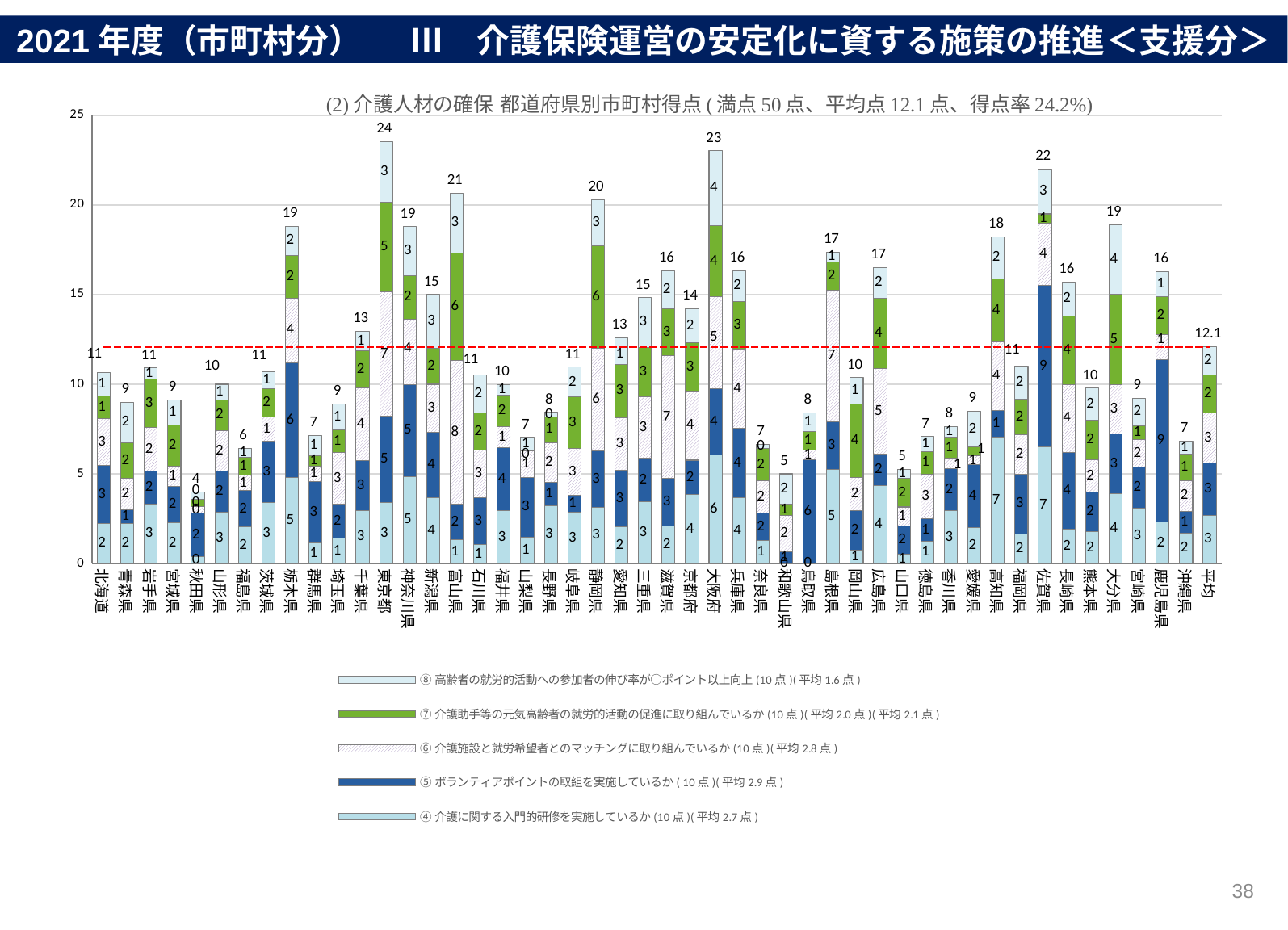

2021年度（市町村分） 　 Ⅲ　介護保険運営の安定化に資する施策の推進＜支援分＞

### Chart

| Category | ④介護に関する入門的研修を実施しているか(10点)(平均2.7点) | ⑤ボランティアポイントの取組を実施しているか( 10点)(平均2.9点) | ⑥介護施設と就労希望者とのマッチングに取り組んでいるか(10点)(平均2.8点) | ⑦介護助手等の元気高齢者の就労的活動の促進に取り組んでいるか(10点)(平均2.0点)(平均2.1点) | ⑧高齢者の就労的活動への参加者の伸び率が○ポイント以上向上(10点)(平均1.6点) | 合計 | 平均 |
|---|---|---|---|---|---|---|---|
| 北海道 | 2.2346368715083798 | 3.2402234636871508 | 2.625698324022346 | 1.229050279329609 | 1.3407821229050279 | 10.670391061452515 | 12.1 |
| 青森県 | 2.25 | 0.75 | 1.75 | 2.0 | 2.25 | 9.0 | 12.1 |
| 岩手県 | 3.3333333333333335 | 1.8181818181818181 | 2.4242424242424243 | 2.727272727272727 | 0.6060606060606061 | 10.909090909090908 | 12.1 |
| 宮城県 | 2.2857142857142856 | 2.0 | 1.1428571428571428 | 2.2857142857142856 | 1.4285714285714286 | 9.142857142857142 | 12.1 |
| 秋田県 | 0.4 | 2.4 | 0.4 | 0.4 | 0.4 | 4.0 | 12.1 |
| 山形県 | 2.857142857142857 | 2.2857142857142856 | 2.2857142857142856 | 1.7142857142857142 | 0.8571428571428571 | 10.0 | 12.1 |
| 福島県 | 2.0338983050847457 | 2.0338983050847457 | 0.847457627118644 | 1.0169491525423728 | 0.5084745762711864 | 6.440677966101695 | 12.1 |
| 茨城県 | 3.409090909090909 | 3.409090909090909 | 1.3636363636363635 | 1.5909090909090908 | 0.9090909090909091 | 10.681818181818182 | 12.1 |
| 栃木県 | 4.8 | 6.4 | 3.6 | 2.4 | 1.6 | 18.8 | 12.1 |
| 群馬県 | 1.1428571428571428 | 3.4285714285714284 | 0.8571428571428571 | 0.5714285714285714 | 1.1428571428571428 | 7.142857142857143 | 12.1 |
| 埼玉県 | 1.4285714285714286 | 1.9047619047619047 | 2.857142857142857 | 1.2698412698412698 | 1.4285714285714286 | 8.88888888888889 | 12.1 |
| 千葉県 | 2.962962962962963 | 2.7777777777777777 | 4.074074074074074 | 2.037037037037037 | 1.1111111111111112 | 12.962962962962964 | 12.1 |
| 東京都 | 3.3870967741935485 | 4.838709677419355 | 6.935483870967742 | 5.0 | 3.3870967741935485 | 23.548387096774192 | 12.1 |
| 神奈川県 | 4.848484848484849 | 5.151515151515151 | 3.6363636363636362 | 2.4242424242424243 | 2.727272727272727 | 18.78787878787879 | 12.1 |
| 新潟県 | 3.6666666666666665 | 3.6666666666666665 | 2.6666666666666665 | 2.0 | 3.0 | 15.0 | 12.1 |
| 富山県 | 1.3333333333333333 | 2.0 | 8.0 | 6.0 | 3.3333333333333335 | 20.666666666666668 | 12.1 |
| 石川県 | 1.0526315789473684 | 2.6315789473684212 | 2.6315789473684212 | 2.1052631578947367 | 2.1052631578947367 | 10.526315789473685 | 12.1 |
| 福井県 | 2.9411764705882355 | 3.5294117647058822 | 1.1764705882352942 | 1.7647058823529411 | 0.5882352941176471 | 10.0 | 12.1 |
| 山梨県 | 1.4814814814814814 | 3.3333333333333335 | 1.4814814814814814 | 0.0 | 0.7407407407407407 | 7.037037037037037 | 12.1 |
| 長野県 | 3.2467532467532467 | 1.2987012987012987 | 2.207792207792208 | 1.4285714285714286 | 0.2597402597402597 | 8.441558441558442 | 12.1 |
| 岐阜県 | 2.857142857142857 | 0.9523809523809523 | 2.619047619047619 | 2.857142857142857 | 1.6666666666666667 | 10.952380952380953 | 12.1 |
| 静岡県 | 3.142857142857143 | 3.142857142857143 | 5.714285714285714 | 5.714285714285714 | 2.5714285714285716 | 20.285714285714285 | 12.1 |
| 愛知県 | 2.037037037037037 | 3.1481481481481484 | 2.962962962962963 | 2.962962962962963 | 1.4814814814814814 | 12.592592592592593 | 12.1 |
| 三重県 | 3.4482758620689653 | 2.413793103448276 | 3.4482758620689653 | 2.7586206896551726 | 2.7586206896551726 | 14.827586206896552 | 12.1 |
| 滋賀県 | 2.1052631578947367 | 2.6315789473684212 | 6.842105263157895 | 2.6315789473684212 | 2.1052631578947367 | 16.31578947368421 | 12.1 |
| 京都府 | 3.8461538461538463 | 1.9230769230769231 | 3.8461538461538463 | 2.6923076923076925 | 1.9230769230769231 | 14.23076923076923 | 12.1 |
| 大阪府 | 6.046511627906977 | 3.7209302325581395 | 5.116279069767442 | 3.953488372093023 | 4.186046511627907 | 23.023255813953487 | 12.1 |
| 兵庫県 | 3.658536585365854 | 3.902439024390244 | 4.390243902439025 | 2.682926829268293 | 1.7073170731707317 | 16.341463414634145 | 12.1 |
| 奈良県 | 1.2820512820512822 | 1.5384615384615385 | 1.794871794871795 | 1.794871794871795 | 0.2564102564102564 | 6.666666666666667 | 12.1 |
| 和歌山県 | 0.0 | 0.6666666666666666 | 2.0 | 0.6666666666666666 | 1.6666666666666667 | 5.0 | 12.1 |
| 鳥取県 | 0.0 | 5.7894736842105265 | 0.5263157894736842 | 1.0526315789473684 | 1.0526315789473684 | 8.421052631578947 | 12.1 |
| 島根県 | 5.2631578947368425 | 2.6315789473684212 | 7.368421052631579 | 1.5789473684210527 | 0.5263157894736842 | 17.36842105263158 | 12.1 |
| 岡山県 | 0.7407407407407407 | 2.2222222222222223 | 1.8518518518518519 | 4.074074074074074 | 1.4814814814814814 | 10.37037037037037 | 12.1 |
| 広島県 | 4.3478260869565215 | 1.7391304347826086 | 4.782608695652174 | 3.9130434782608696 | 1.7391304347826086 | 16.52173913043478 | 12.1 |
| 山口県 | 0.5263157894736842 | 1.5789473684210527 | 1.0526315789473684 | 1.5789473684210527 | 0.5263157894736842 | 5.2631578947368425 | 12.1 |
| 徳島県 | 1.25 | 1.25 | 2.5 | 1.25 | 0.8333333333333334 | 7.083333333333333 | 12.1 |
| 香川県 | 2.9411764705882355 | 2.3529411764705883 | 0.5882352941176471 | 1.1764705882352942 | 0.5882352941176471 | 7.647058823529412 | 12.1 |
| 愛媛県 | 2.0 | 3.5 | 0.5 | 0.5 | 2.0 | 8.5 | 12.1 |
| 高知県 | 7.0588235294117645 | 1.4705882352941178 | 3.823529411764706 | 3.5294117647058822 | 2.3529411764705883 | 18.235294117647058 | 12.1 |
| 福岡県 | 1.6666666666666667 | 3.3333333333333335 | 2.1666666666666665 | 2.0 | 1.8333333333333333 | 11.0 | 12.1 |
| 佐賀県 | 6.5 | 9.0 | 3.5 | 0.5 | 2.5 | 22.0 | 12.1 |
| 長崎県 | 1.9047619047619047 | 4.285714285714286 | 3.8095238095238093 | 3.8095238095238093 | 1.9047619047619047 | 15.714285714285714 | 12.1 |
| 熊本県 | 1.7777777777777777 | 2.2222222222222223 | 1.7777777777777777 | 2.2222222222222223 | 1.7777777777777777 | 9.777777777777779 | 12.1 |
| 大分県 | 3.888888888888889 | 3.3333333333333335 | 2.7777777777777777 | 5.0 | 3.888888888888889 | 18.88888888888889 | 12.1 |
| 宮崎県 | 3.076923076923077 | 2.3076923076923075 | 1.5384615384615385 | 0.7692307692307693 | 1.5384615384615385 | 9.23076923076923 | 12.1 |
| 鹿児島県 | 2.3255813953488373 | 9.069767441860465 | 1.3953488372093024 | 2.0930232558139537 | 1.3953488372093024 | 16.27906976744186 | 12.1 |
| 沖縄県 | 1.7073170731707317 | 1.2195121951219512 | 1.7073170731707317 | 1.4634146341463414 | 0.7317073170731707 | 6.829268292682927 | 12.1 |
| 平均 | 2.7 | 2.9 | 2.8 | 2.1 | 1.6 | 12.1 | 12.1 |
38